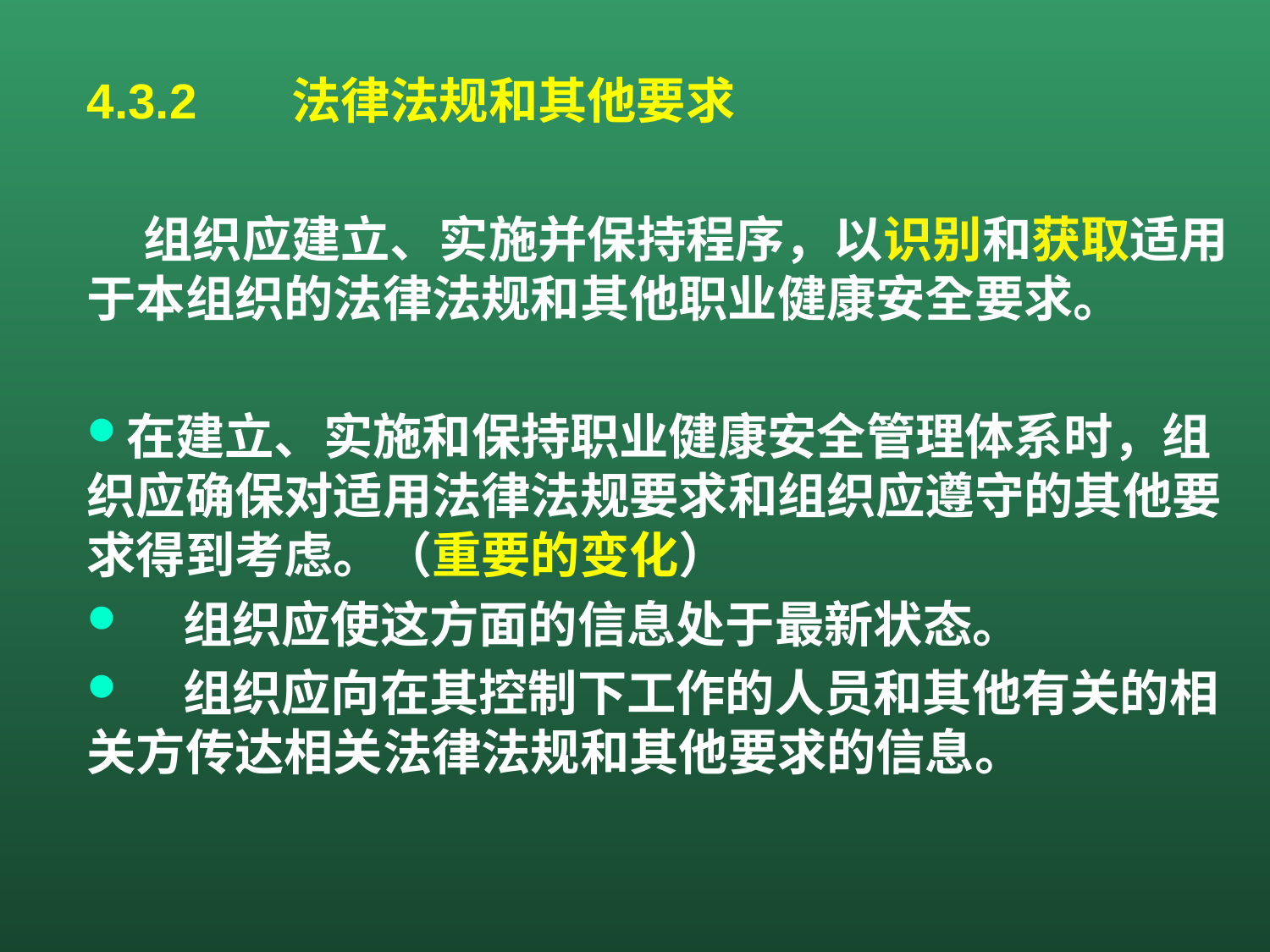

4.3.2      法律法规和其他要求

    组织应建立、实施并保持程序，以识别和获取适用于本组织的法律法规和其他职业健康安全要求。

在建立、实施和保持职业健康安全管理体系时，组织应确保对适用法律法规要求和组织应遵守的其他要求得到考虑。（重要的变化）
    组织应使这方面的信息处于最新状态。
    组织应向在其控制下工作的人员和其他有关的相关方传达相关法律法规和其他要求的信息。